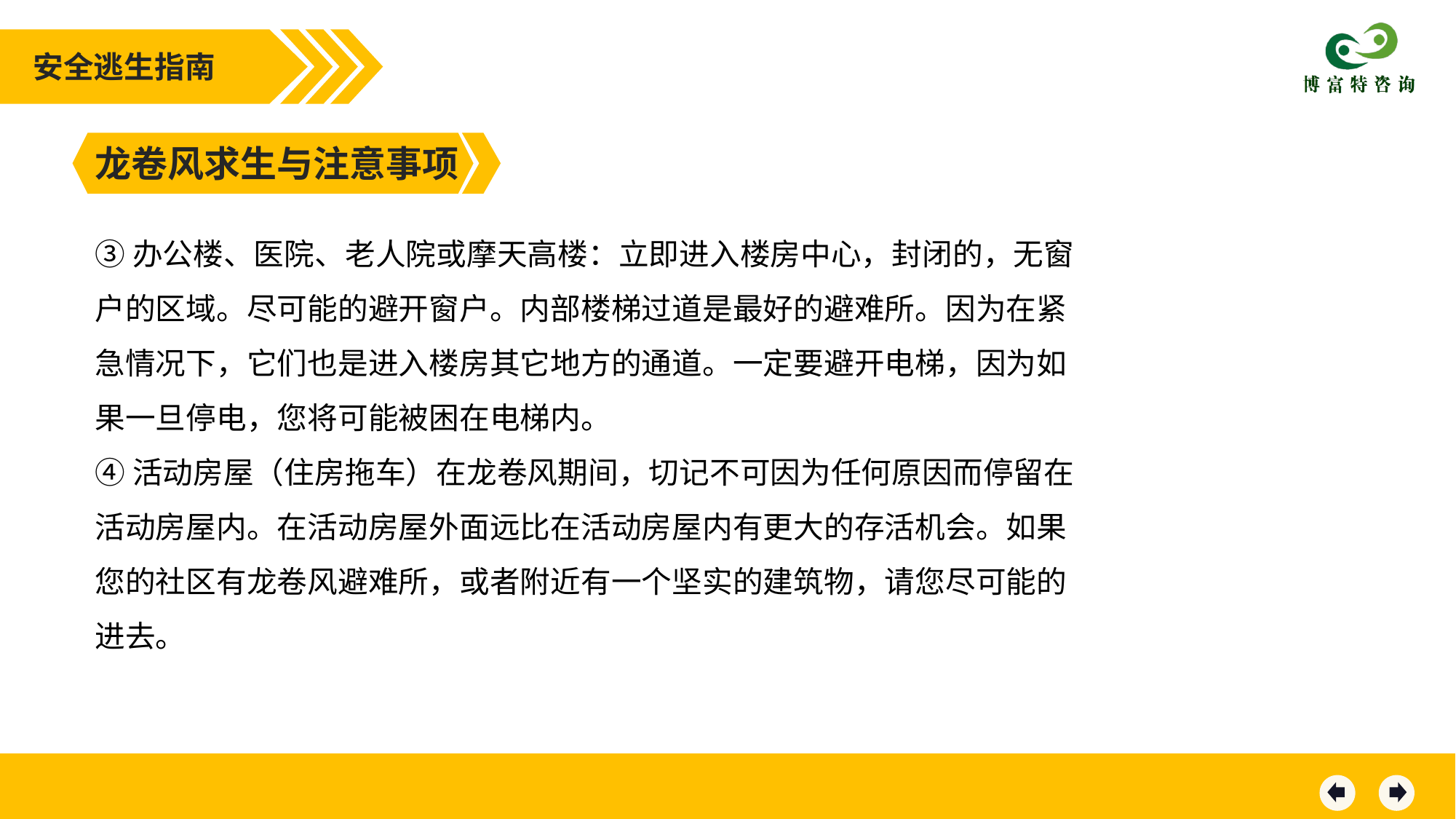

安全逃生指南

龙卷风求生与注意事项
③办公楼、医院、老人院或摩天高楼：立即进入楼房中心，封闭的，无窗户的区域。尽可能的避开窗户。内部楼梯过道是最好的避难所。因为在紧急情况下，它们也是进入楼房其它地方的通道。一定要避开电梯，因为如果一旦停电，您将可能被困在电梯内。
④活动房屋（住房拖车）在龙卷风期间，切记不可因为任何原因而停留在活动房屋内。在活动房屋外面远比在活动房屋内有更大的存活机会。如果您的社区有龙卷风避难所，或者附近有一个坚实的建筑物，请您尽可能的进去。